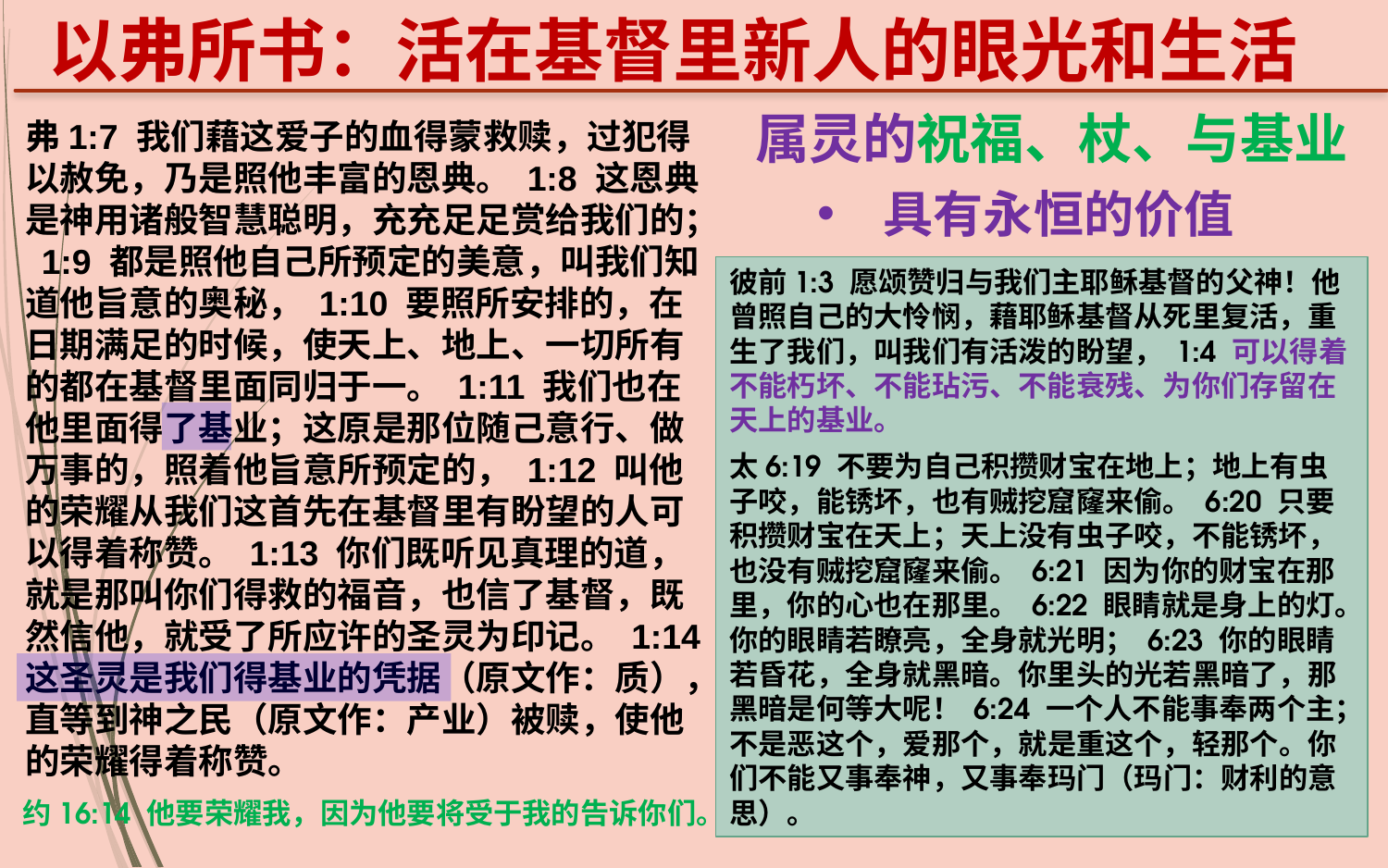

以弗所书：活在基督里新人的眼光和生活
属灵的祝福、杖、与基业
弗1:7 我们藉这爱子的血得蒙救赎，过犯得以赦免，乃是照他丰富的恩典。 1:8 这恩典是神用诸般智慧聪明，充充足足赏给我们的； 1:9 都是照他自己所预定的美意，叫我们知道他旨意的奥秘， 1:10 要照所安排的，在日期满足的时候，使天上、地上、一切所有的都在基督里面同归于一。 1:11 我们也在他里面得了基业；这原是那位随己意行、做万事的，照着他旨意所预定的， 1:12 叫他的荣耀从我们这首先在基督里有盼望的人可以得着称赞。 1:13 你们既听见真理的道，就是那叫你们得救的福音，也信了基督，既然信他，就受了所应许的圣灵为印记。 1:14 这圣灵是我们得基业的凭据（原文作：质），直等到神之民（原文作：产业）被赎，使他的荣耀得着称赞。
 具有永恒的价值
彼前1:3 愿颂赞归与我们主耶稣基督的父神！他曾照自己的大怜悯，藉耶稣基督从死里复活，重生了我们，叫我们有活泼的盼望， 1:4 可以得着不能朽坏、不能玷污、不能衰残、为你们存留在天上的基业。
太6:19 不要为自己积攒财宝在地上；地上有虫子咬，能锈坏，也有贼挖窟窿来偷。 6:20 只要积攒财宝在天上；天上没有虫子咬，不能锈坏，也没有贼挖窟窿来偷。 6:21 因为你的财宝在那里，你的心也在那里。 6:22 眼睛就是身上的灯。你的眼睛若瞭亮，全身就光明； 6:23 你的眼睛若昏花，全身就黑暗。你里头的光若黑暗了，那黑暗是何等大呢！ 6:24 一个人不能事奉两个主；不是恶这个，爱那个，就是重这个，轻那个。你们不能又事奉神，又事奉玛门（玛门：财利的意思）。

约16:14 他要荣耀我，因为他要将受于我的告诉你们。